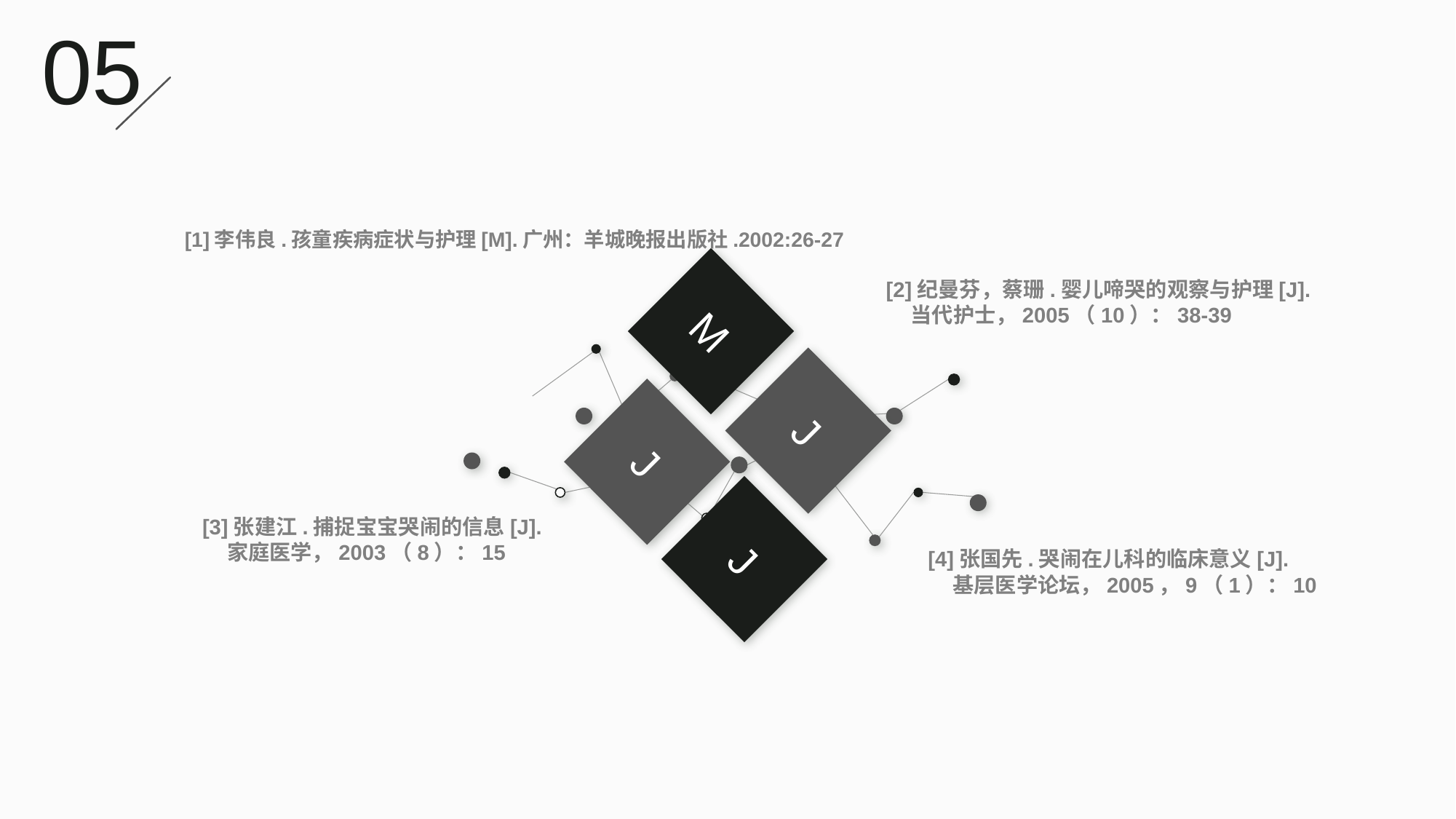

05
[1]李伟良.孩童疾病症状与护理[M].广州：羊城晚报出版社.2002:26-27

[2]纪曼芬，蔡珊.婴儿啼哭的观察与护理[J].
    当代护士，2005（10）：38-39
M

J

J

J
[3]张建江.捕捉宝宝哭闹的信息[J].
    家庭医学，2003（8）：15

[4]张国先.哭闹在儿科的临床意义[J].
    基层医学论坛，2005，9（1）：10